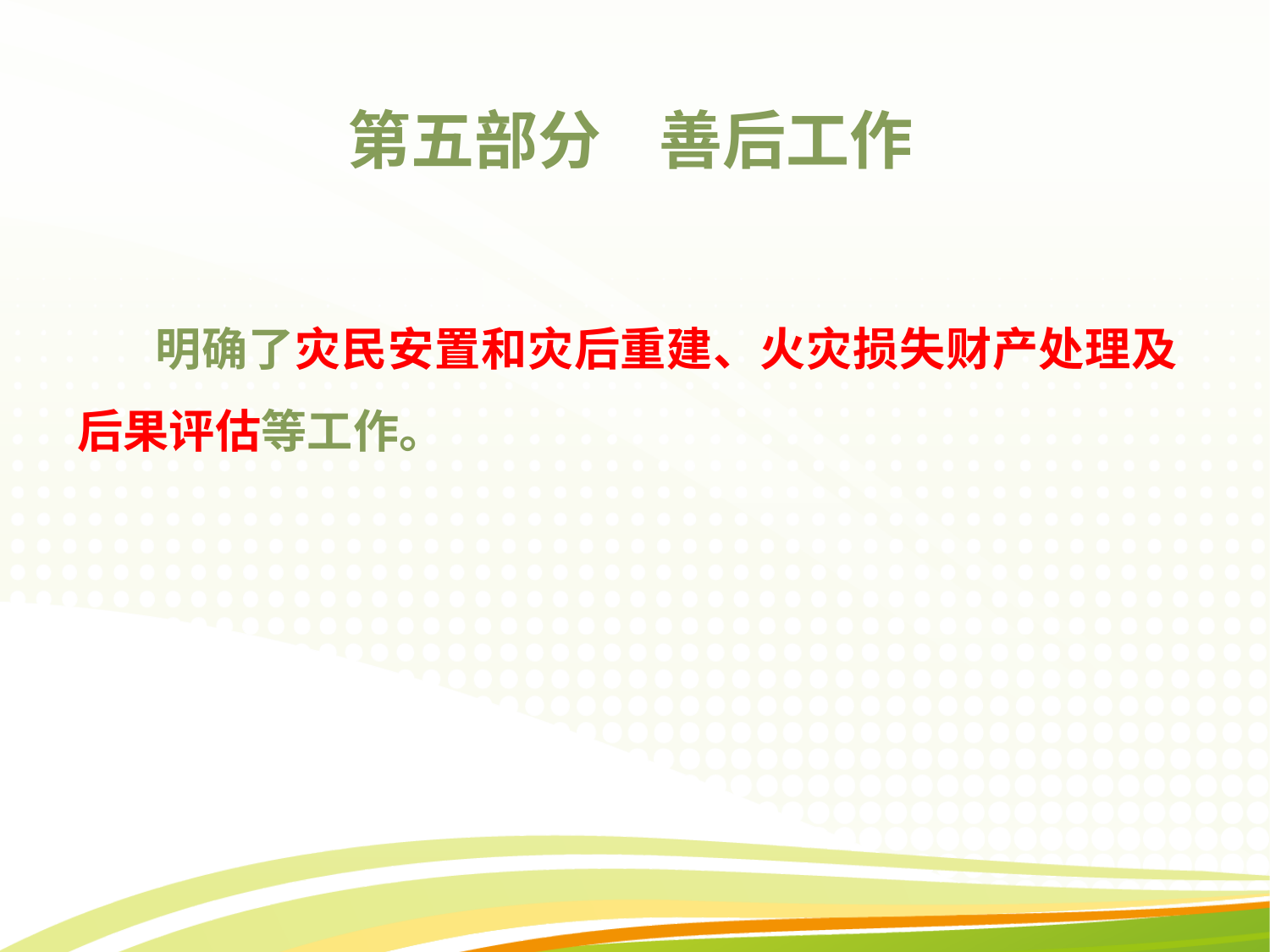

第五部分    善后工作
      明确了灾民安置和灾后重建、火灾损失财产处理及后果评估等工作。